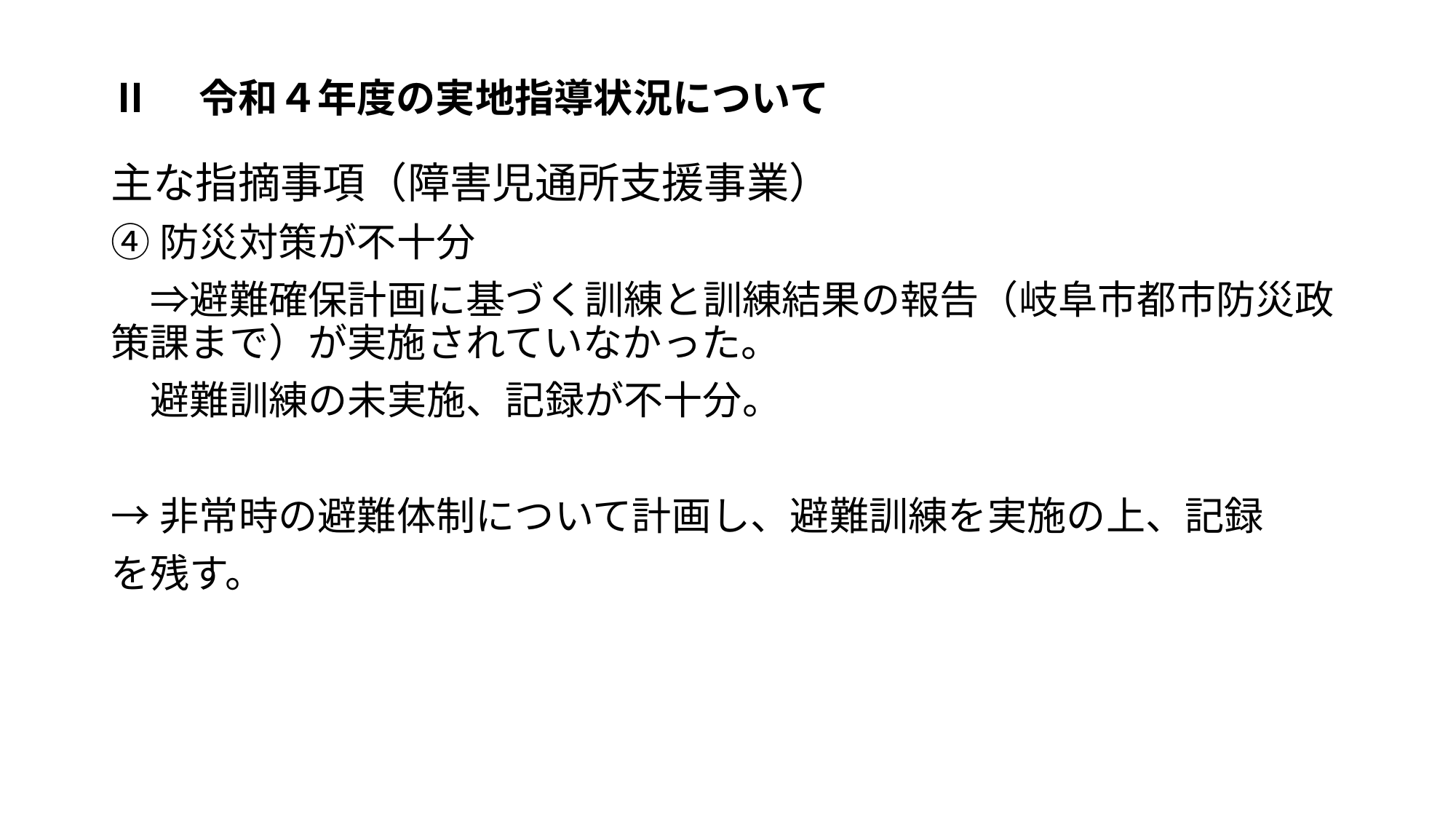

Ⅱ　令和４年度の実地指導状況について
主な指摘事項（障害児通所支援事業）
④防災対策が不十分
　⇒避難確保計画に基づく訓練と訓練結果の報告（岐阜市都市防災政策課まで）が実施されていなかった。
　避難訓練の未実施、記録が不十分。

→非常時の避難体制について計画し、避難訓練を実施の上、記録
を残す。